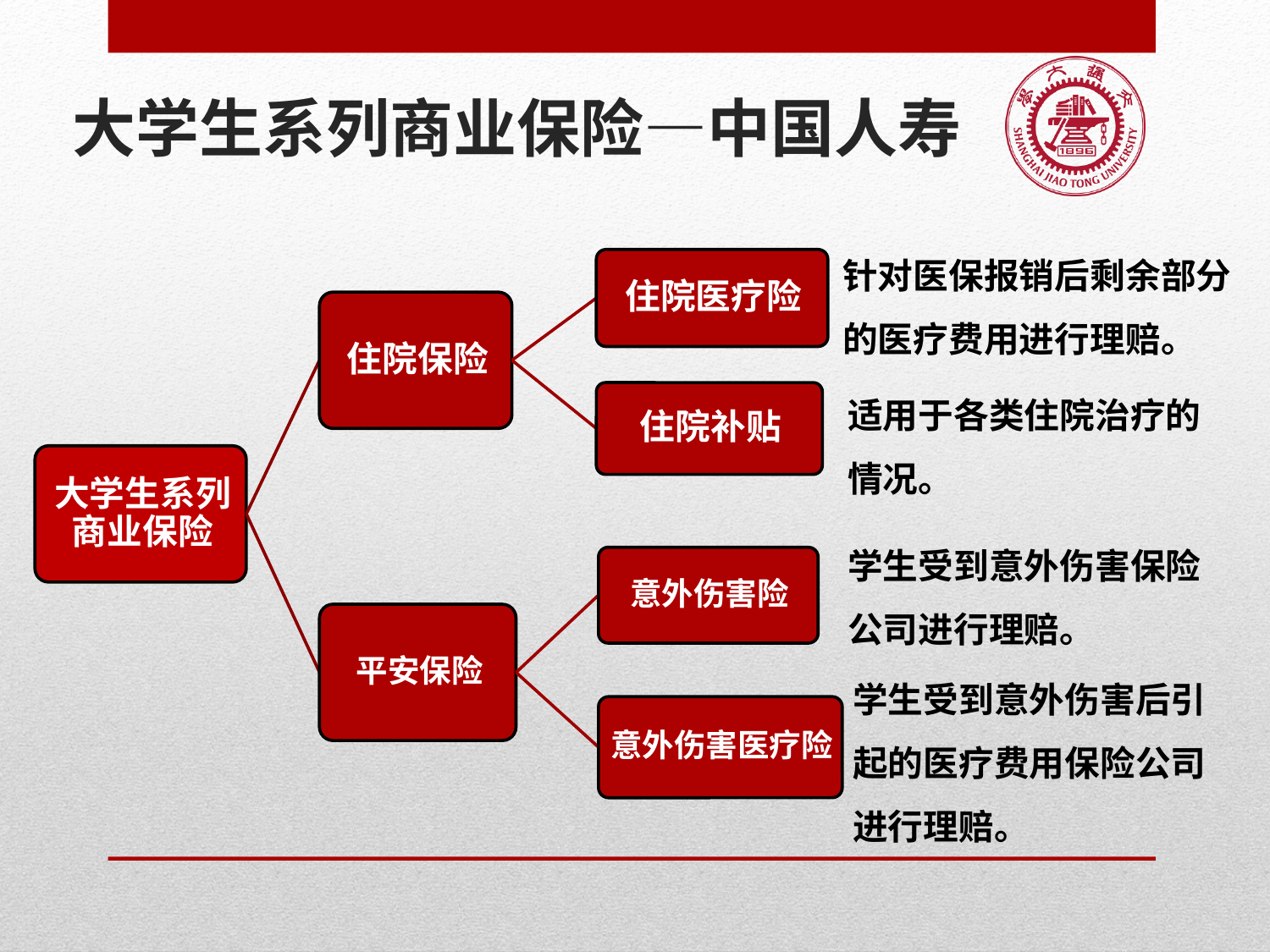

大学生系列商业保险—中国人寿
大学生系列商业保险

住院保险

住院补贴

住院医疗险

平安保险

意外伤害险

意外伤害医疗险
针对医保报销后剩余部分的医疗费用进行理赔。
适用于各类住院治疗的情况。
学生受到意外伤害保险公司进行理赔。
学生受到意外伤害后引起的医疗费用保险公司进行理赔。